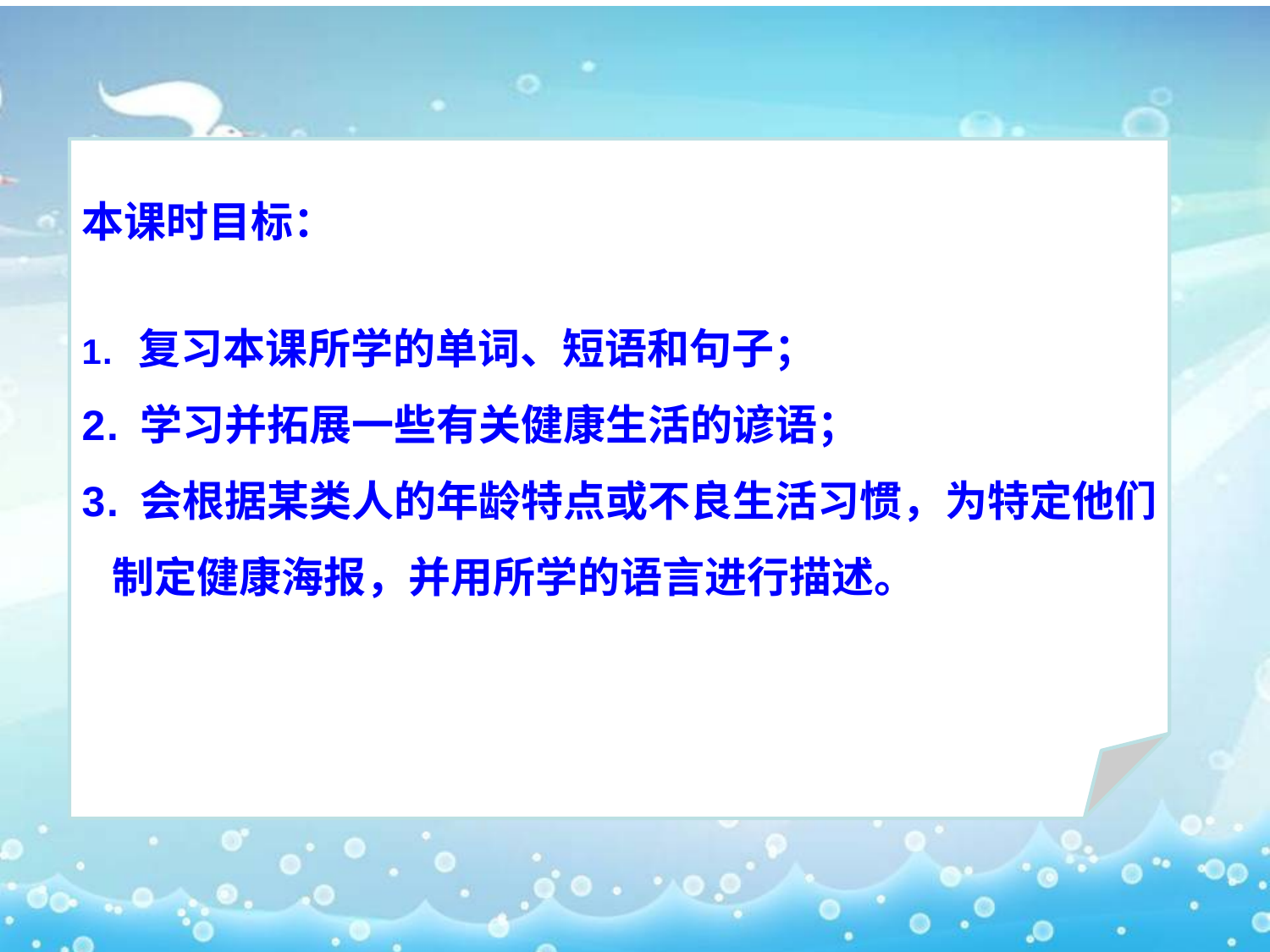

本课时目标：

  复习本课所学的单词、短语和句子；
 学习并拓展一些有关健康生活的谚语；
 会根据某类人的年龄特点或不良生活习惯，为特定他们制定健康海报，并用所学的语言进行描述。